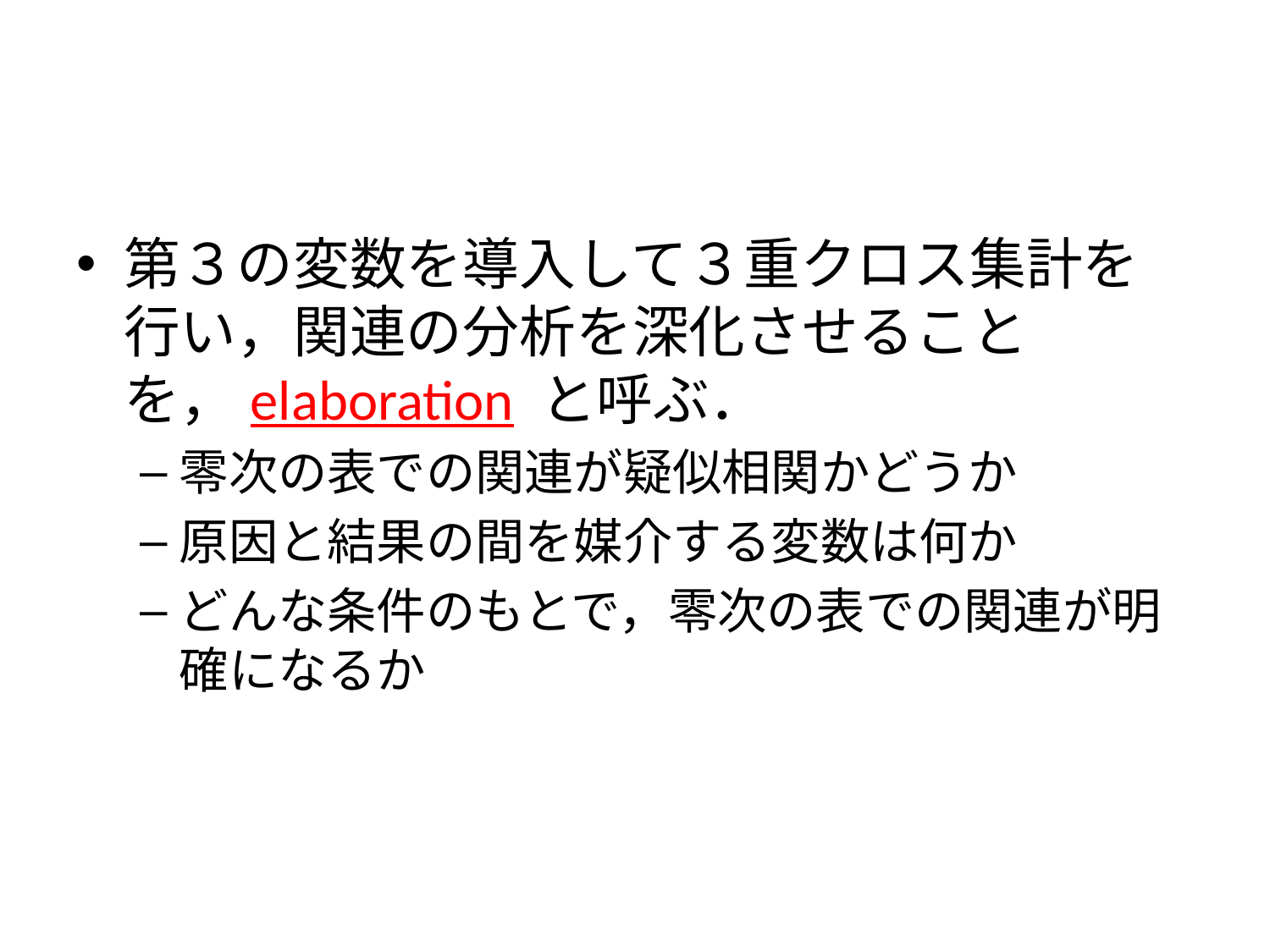

#
第３の変数を導入して３重クロス集計を行い，関連の分析を深化させることを，elaboration と呼ぶ．
零次の表での関連が疑似相関かどうか
原因と結果の間を媒介する変数は何か
どんな条件のもとで，零次の表での関連が明確になるか